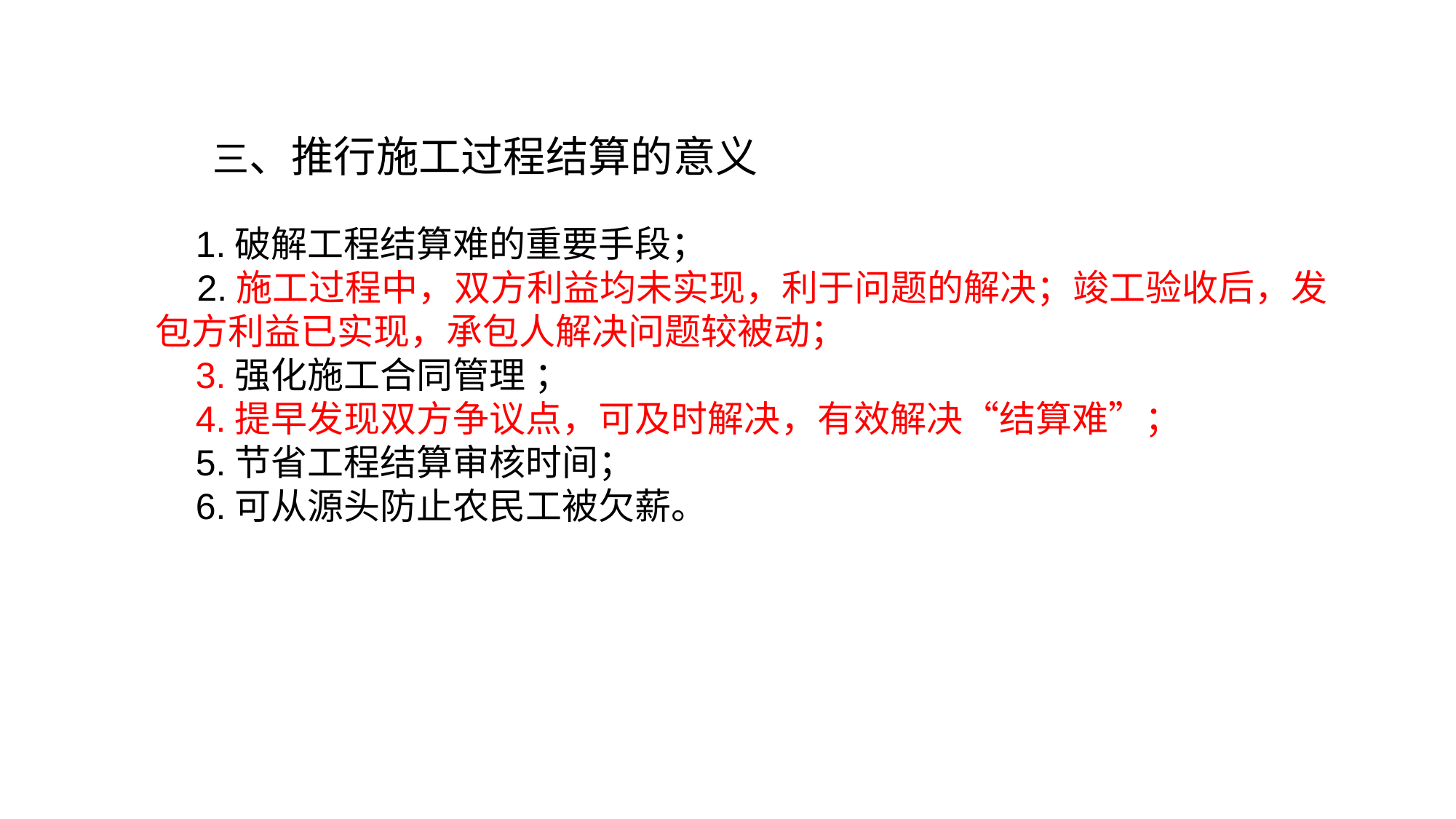

三、推行施工过程结算的意义

    1.破解工程结算难的重要手段；
     2.施工过程中，双方利益均未实现，利于问题的解决；竣工验收后，发包方利益已实现，承包人解决问题较被动；
    3.强化施工合同管理 ；
    4.提早发现双方争议点，可及时解决，有效解决“结算难”；
    5.节省工程结算审核时间；
    6.可从源头防止农民工被欠薪。